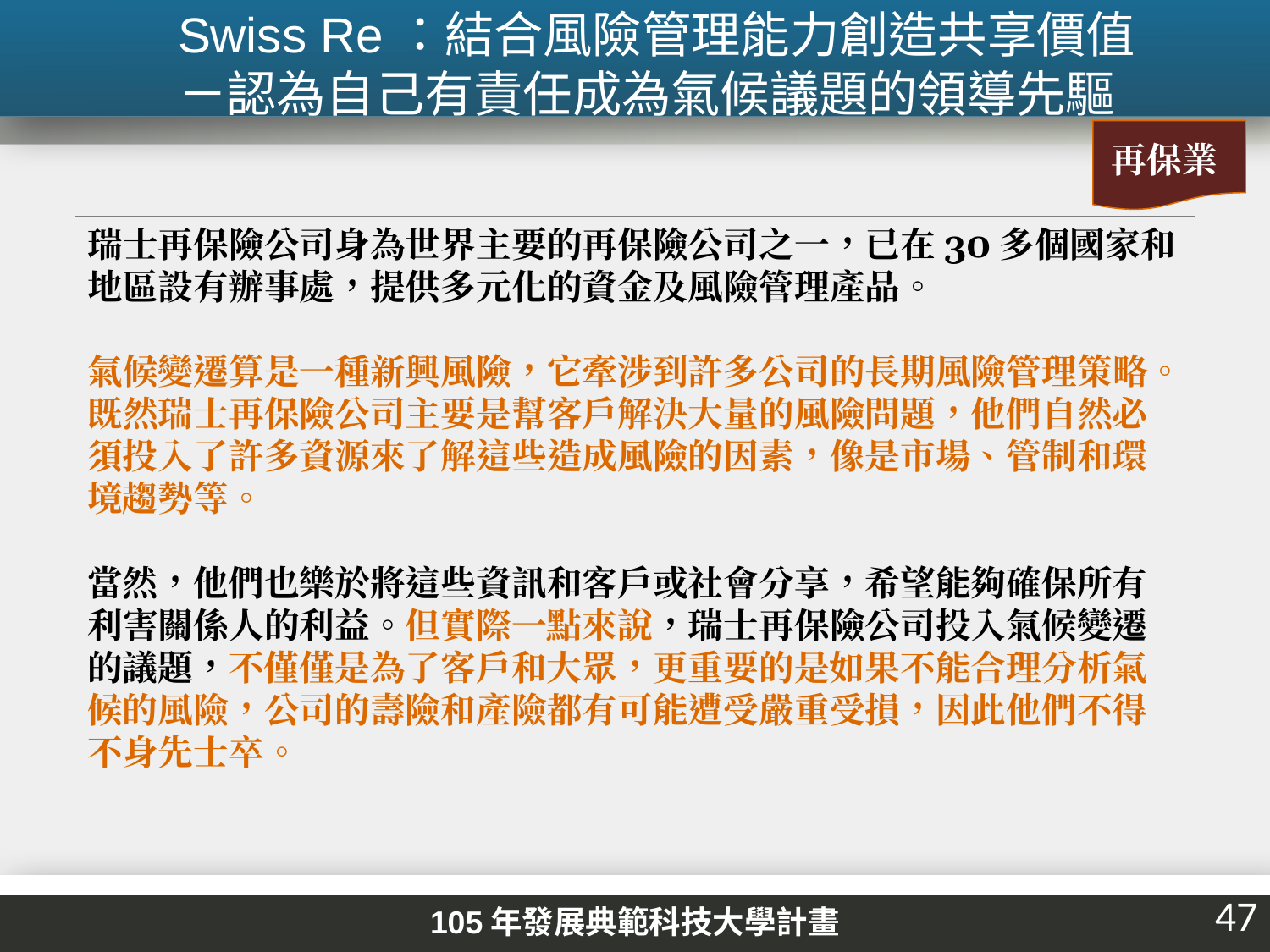

Swiss Re：結合風險管理能力創造共享價值
－認為自己有責任成為氣候議題的領導先驅

再保業
瑞士再保險公司身為世界主要的再保險公司之一，已在30多個國家和地區設有辦事處，提供多元化的資金及風險管理產品。

氣候變遷算是一種新興風險，它牽涉到許多公司的長期風險管理策略。既然瑞士再保險公司主要是幫客戶解決大量的風險問題，他們自然必須投入了許多資源來了解這些造成風險的因素，像是市場、管制和環境趨勢等。

當然，他們也樂於將這些資訊和客戶或社會分享，希望能夠確保所有利害關係人的利益。但實際一點來說，瑞士再保險公司投入氣候變遷的議題，不僅僅是為了客戶和大眾，更重要的是如果不能合理分析氣候的風險，公司的壽險和產險都有可能遭受嚴重受損，因此他們不得不身先士卒。
47